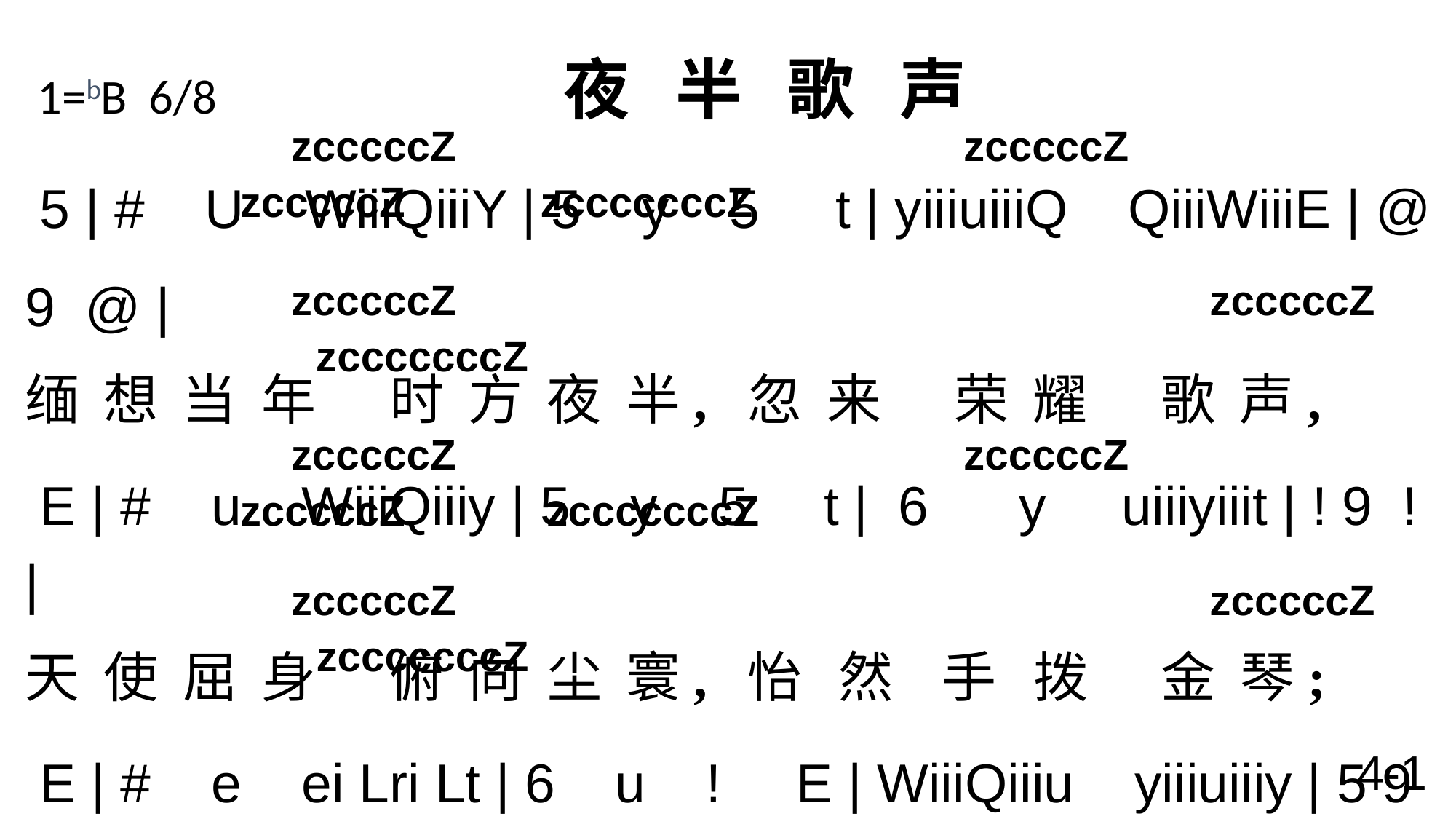

1=bB  6/8                                  夜   半   歌   声
     zcccccZ                                           zcccccZ            zcccccZ            zcccccccZ
 5 | #    U    WiiiQiiiY | 5    y    5     t | yiiiuiiiQ    QiiiWiiiE | @ 9  @ |
缅  想  当  年      时  方  夜  半,  忽  来      荣  耀      歌  声,
 E | #    u    WiiiQiiiy | 5    y    5     t |  6      y     uiiiyiiit | ! 9  ! |
天  使  屈  身      俯  向  尘  寰,  怡   然    手   拨      金  琴;
 E | #    e    ei Lri Lt | 6    u    !     E | WiiiQiiiu    yiiiuiiiy | 5 9  5 |
地  上  平  安,     人  增  友  谊,  天  赐      特  殊      奇  恩;
 t | #    u    WiiiQiiiy | 5    y    5     t |  6      y     uiiiyiiit | ! 9  ! \
当  晚  世  界      沉  寂  之  中,  静   听    天   使      歌  声。
     zcccccZ                                                                zcccccZ            zcccccccZ
     zcccccZ                                           zcccccZ            zcccccZ            zcccccccZ
     zcccccZ                                                                zcccccZ            zcccccccZ
4-1